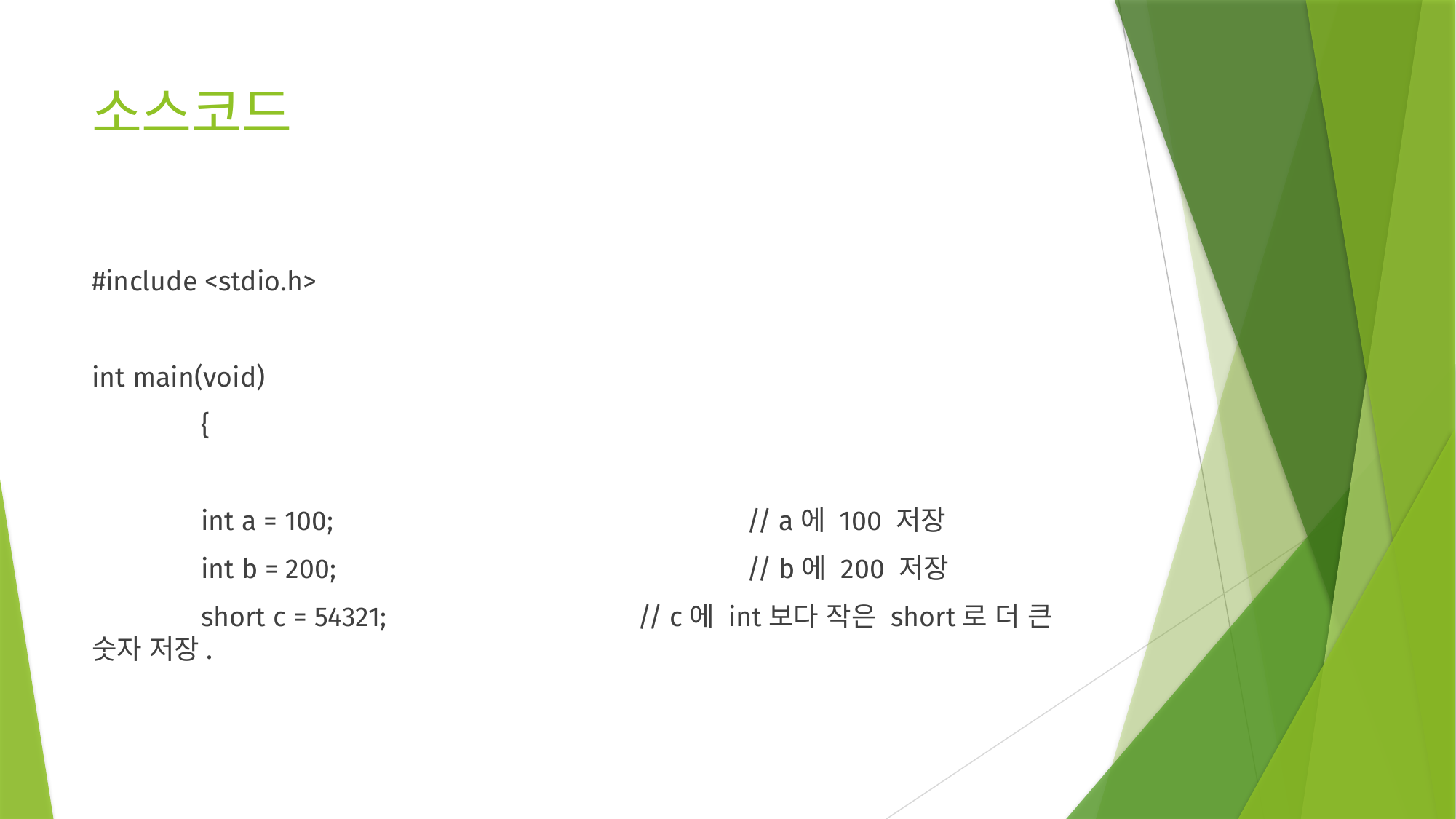

# 소스코드
#include <stdio.h>

int main(void)
	{

	int a = 100;				// a에 100 저장
	int b = 200;				// b에 200 저장
	short c = 54321;			// c에 int보다 작은 short로 더 큰 숫자 저장.